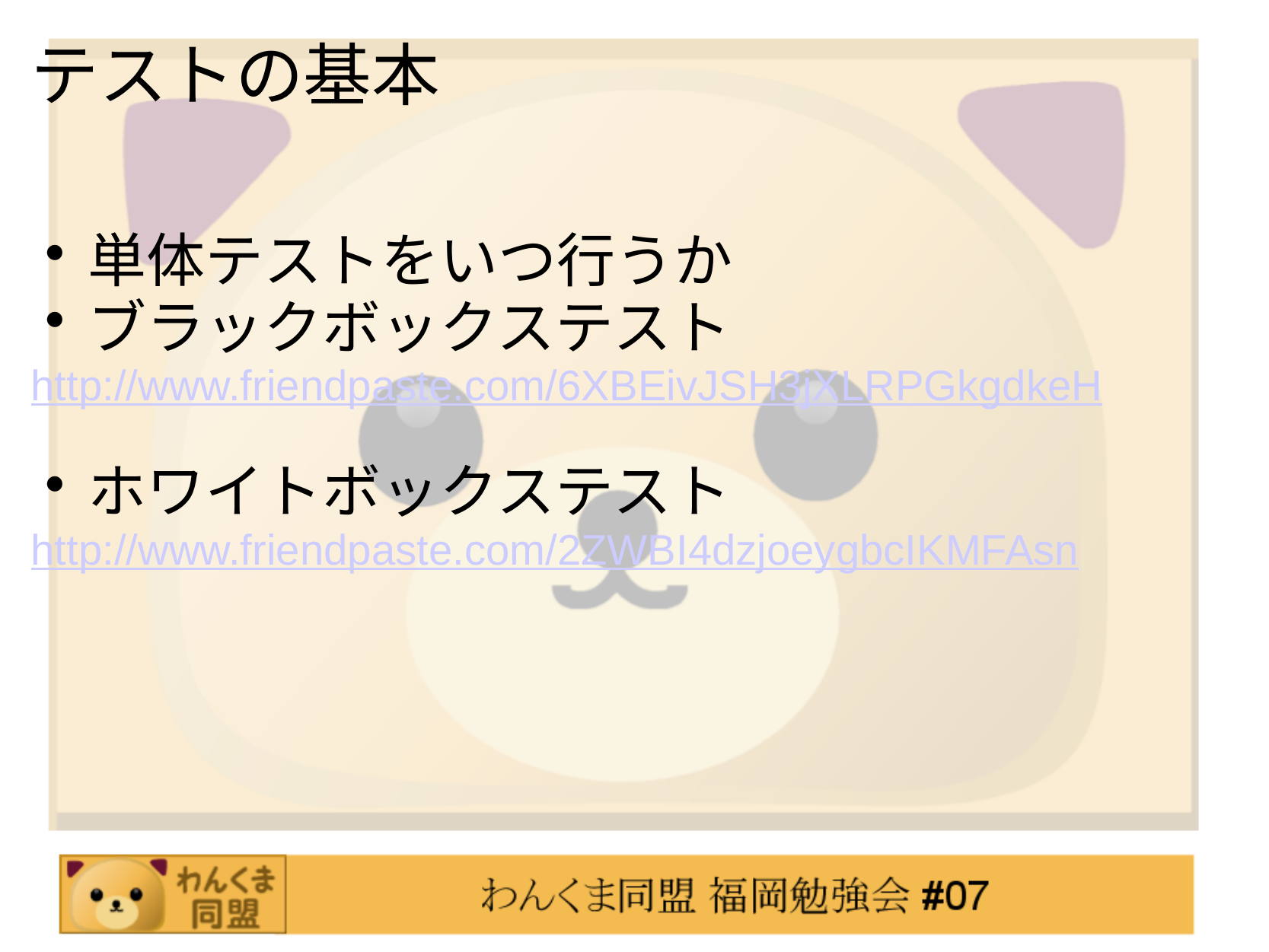

# テストの基本
単体テストをいつ行うか
ブラックボックステスト
http://www.friendpaste.com/6XBEivJSH3jXLRPGkgdkeH

ホワイトボックステスト
http://www.friendpaste.com/2ZWBI4dzjoeygbcIKMFAsn